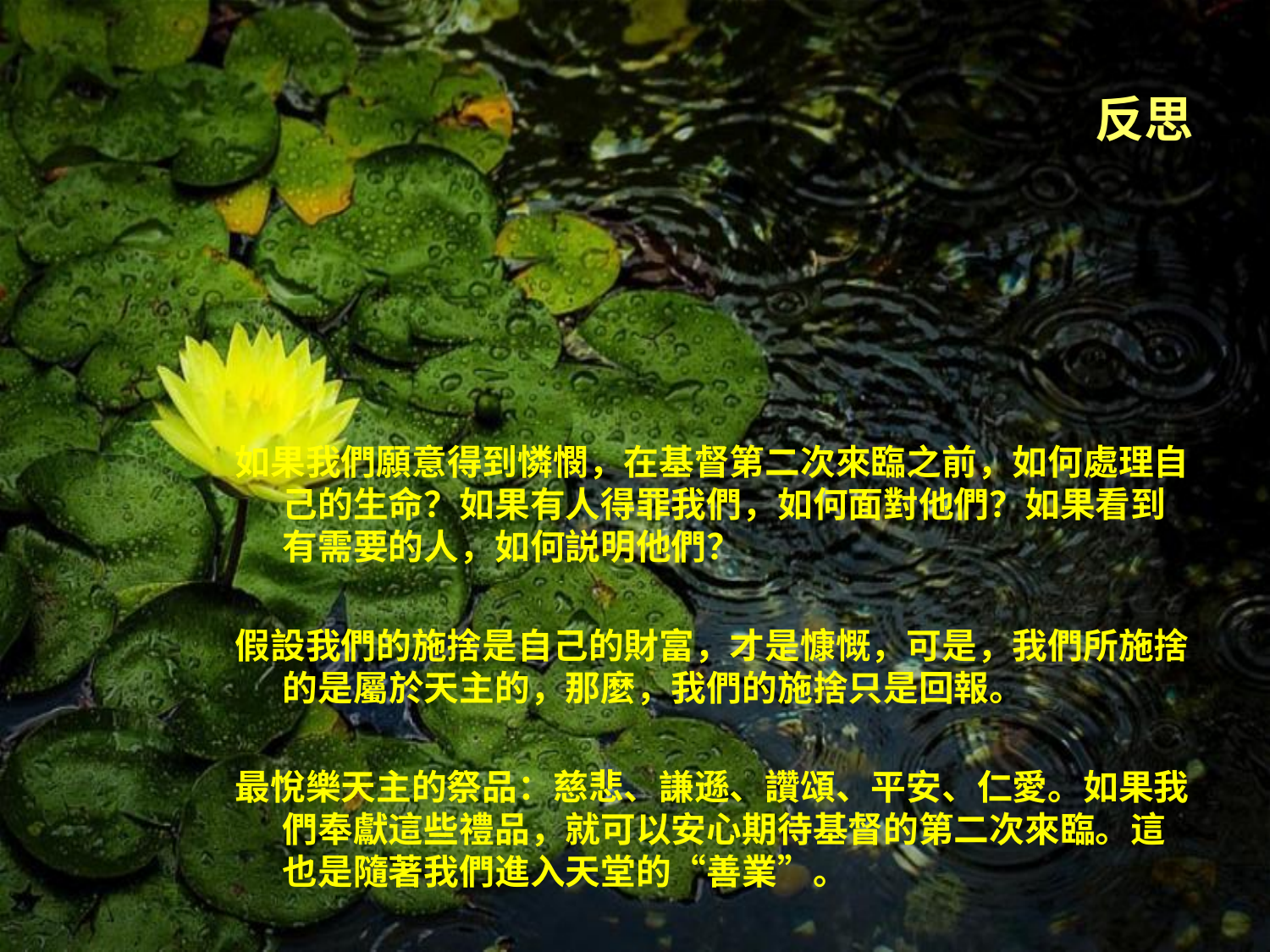

# 反思
如果我們願意得到憐憫，在基督第二次來臨之前，如何處理自己的生命？如果有人得罪我們，如何面對他們？如果看到有需要的人，如何説明他們？

假設我們的施捨是自己的財富，才是慷慨，可是，我們所施捨的是屬於天主的，那麼，我們的施捨只是回報。

最悅樂天主的祭品：慈悲、謙遜、讚頌、平安、仁愛。如果我們奉獻這些禮品，就可以安心期待基督的第二次來臨。這也是隨著我們進入天堂的“善業”。